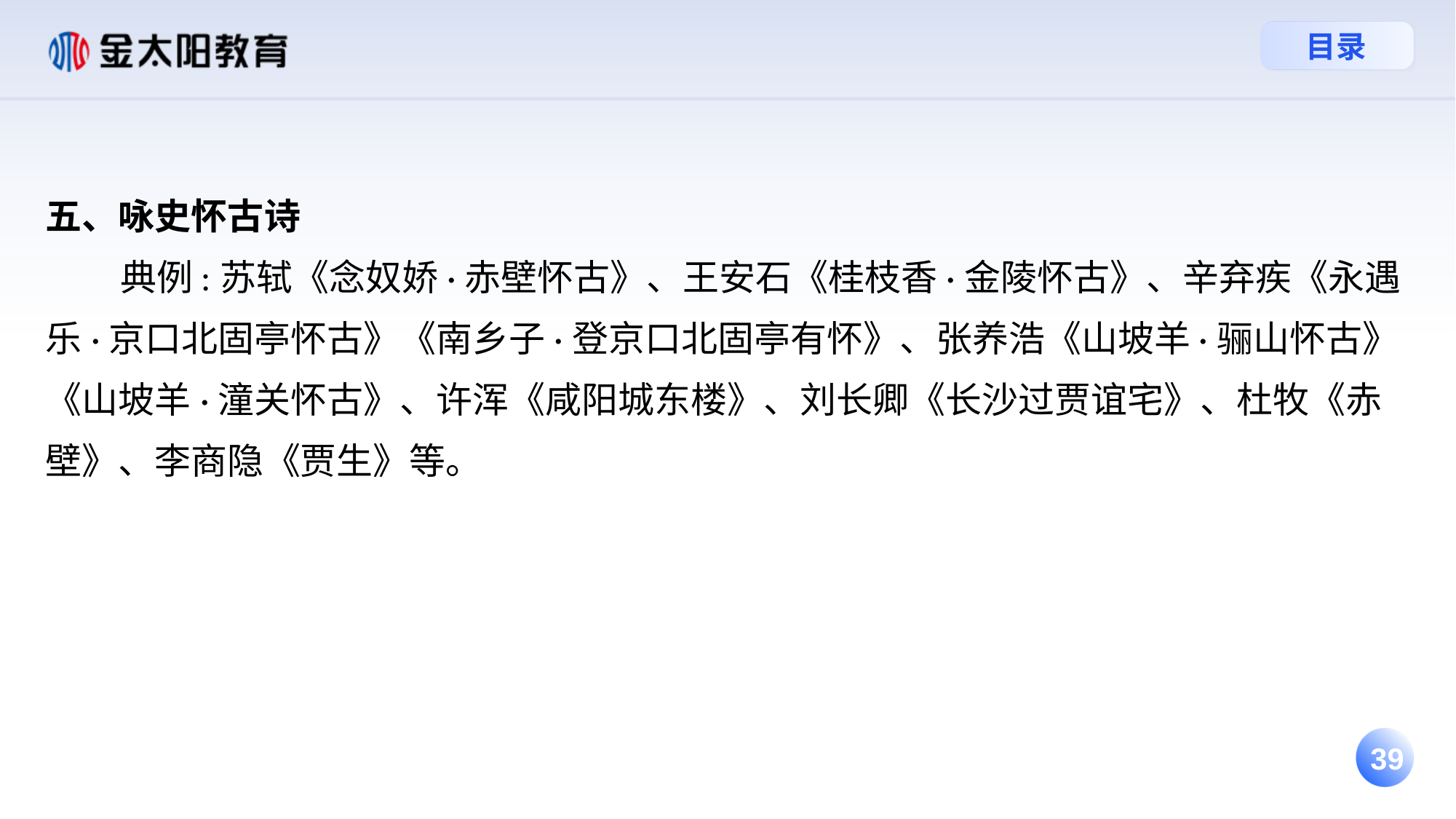

五、咏史怀古诗
        典例:苏轼《念奴娇·赤壁怀古》、王安石《桂枝香·金陵怀古》、辛弃疾《永遇乐·京口北固亭怀古》《南乡子·登京口北固亭有怀》、张养浩《山坡羊·骊山怀古》《山坡羊·潼关怀古》、许浑《咸阳城东楼》、刘长卿《长沙过贾谊宅》、杜牧《赤壁》、李商隐《贾生》等。